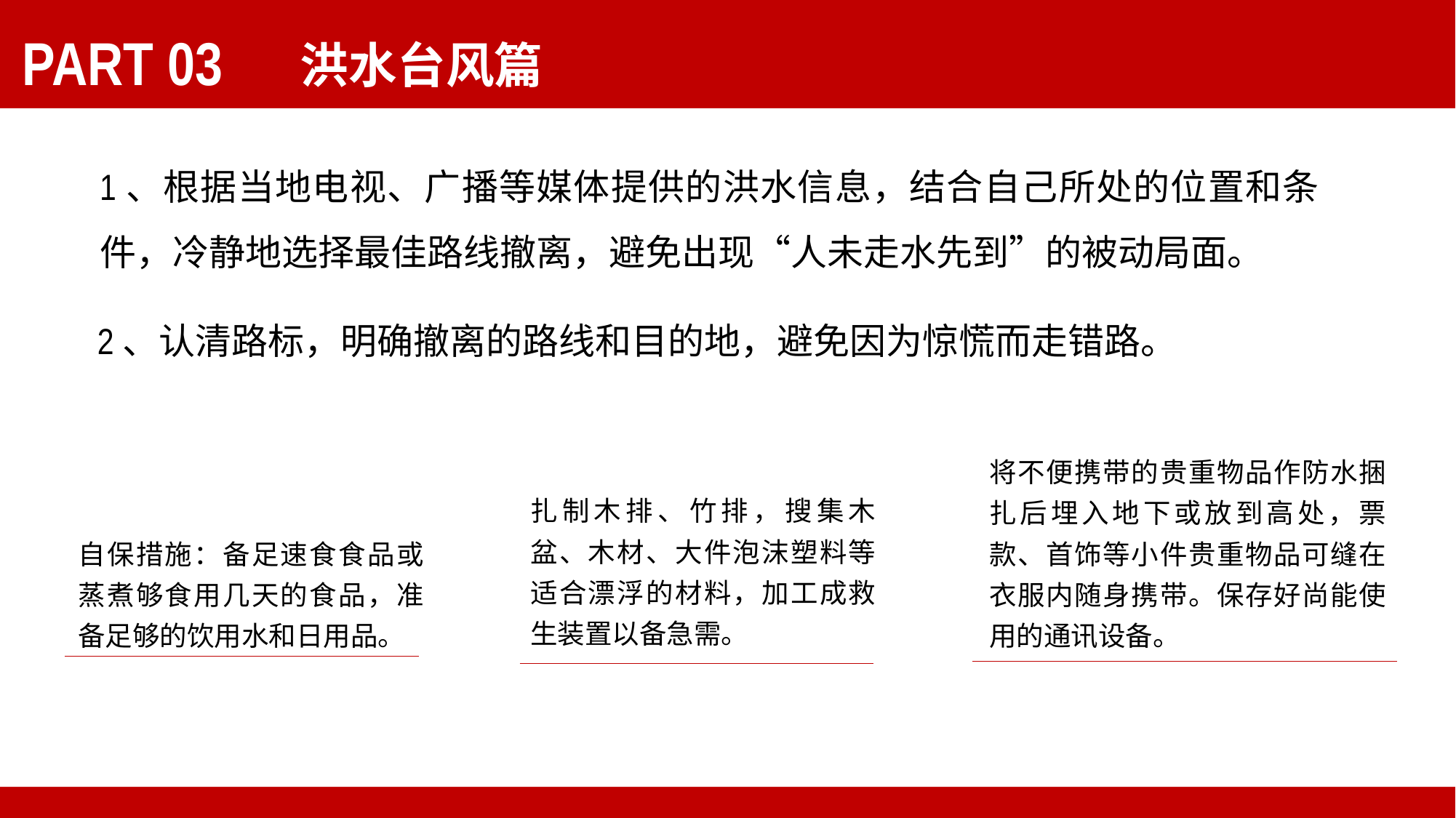

洪水台风篇
PART 03
1、根据当地电视、广播等媒体提供的洪水信息，结合自己所处的位置和条件，冷静地选择最佳路线撤离，避免出现“人未走水先到”的被动局面。
2、认清路标，明确撤离的路线和目的地，避免因为惊慌而走错路。

将不便携带的贵重物品作防水捆扎后埋入地下或放到高处，票款、首饰等小件贵重物品可缝在衣服内随身携带。保存好尚能使用的通讯设备。

扎制木排、竹排，搜集木盆、木材、大件泡沫塑料等适合漂浮的材料，加工成救生装置以备急需。

自保措施：备足速食食品或蒸煮够食用几天的食品，准备足够的饮用水和日用品。